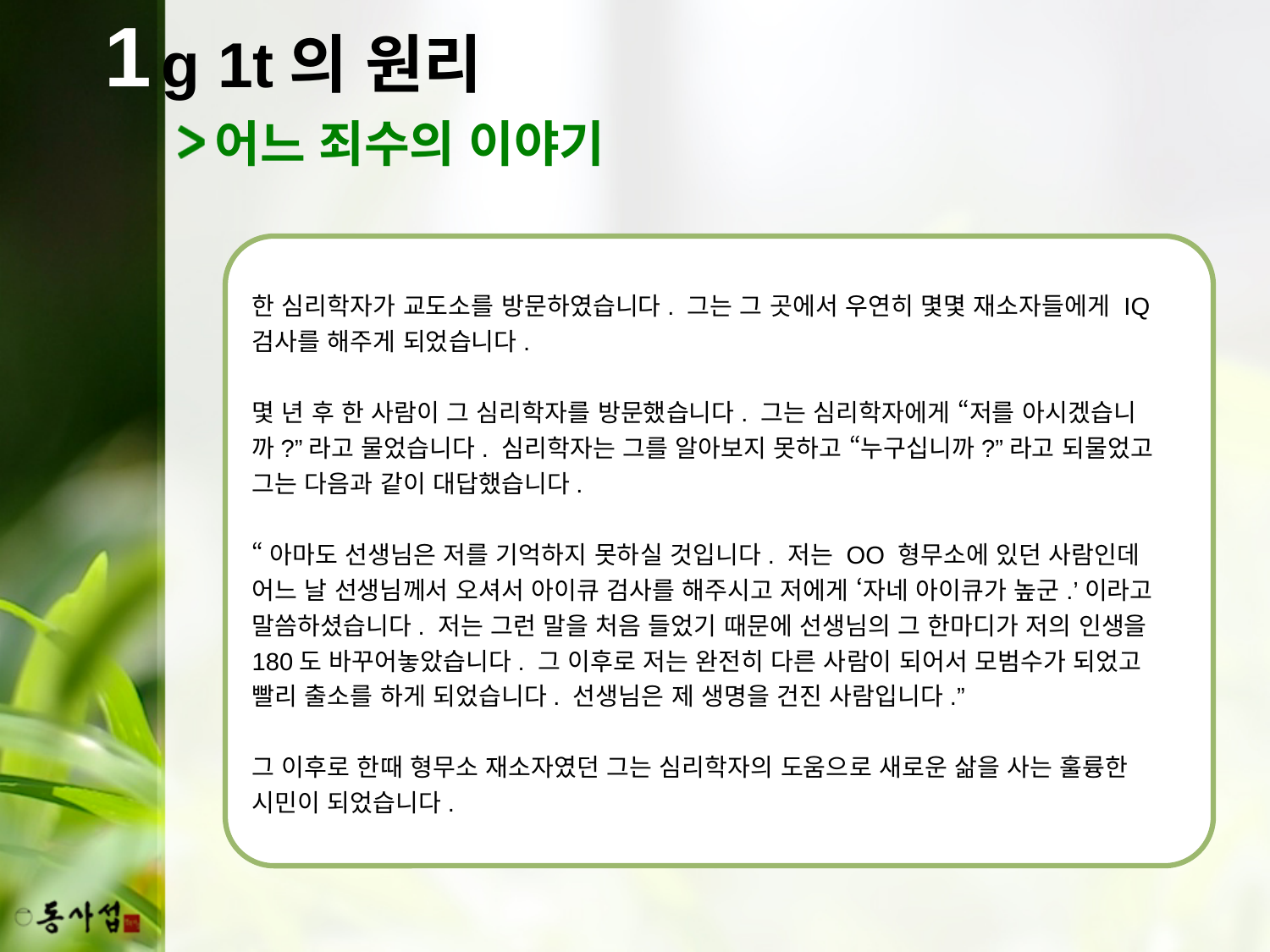

1
g 1t의 원리
어느 죄수의 이야기
한 심리학자가 교도소를 방문하였습니다. 그는 그 곳에서 우연히 몇몇 재소자들에게 IQ 검사를 해주게 되었습니다.

몇 년 후 한 사람이 그 심리학자를 방문했습니다. 그는 심리학자에게 “저를 아시겠습니까?”라고 물었습니다. 심리학자는 그를 알아보지 못하고 “누구십니까?”라고 되물었고 그는 다음과 같이 대답했습니다.

“아마도 선생님은 저를 기억하지 못하실 것입니다. 저는 OO 형무소에 있던 사람인데 어느 날 선생님께서 오셔서 아이큐 검사를 해주시고 저에게 ‘자네 아이큐가 높군.’이라고 말씀하셨습니다. 저는 그런 말을 처음 들었기 때문에 선생님의 그 한마디가 저의 인생을 180도 바꾸어놓았습니다. 그 이후로 저는 완전히 다른 사람이 되어서 모범수가 되었고 빨리 출소를 하게 되었습니다. 선생님은 제 생명을 건진 사람입니다.”

그 이후로 한때 형무소 재소자였던 그는 심리학자의 도움으로 새로운 삶을 사는 훌륭한 시민이 되었습니다.